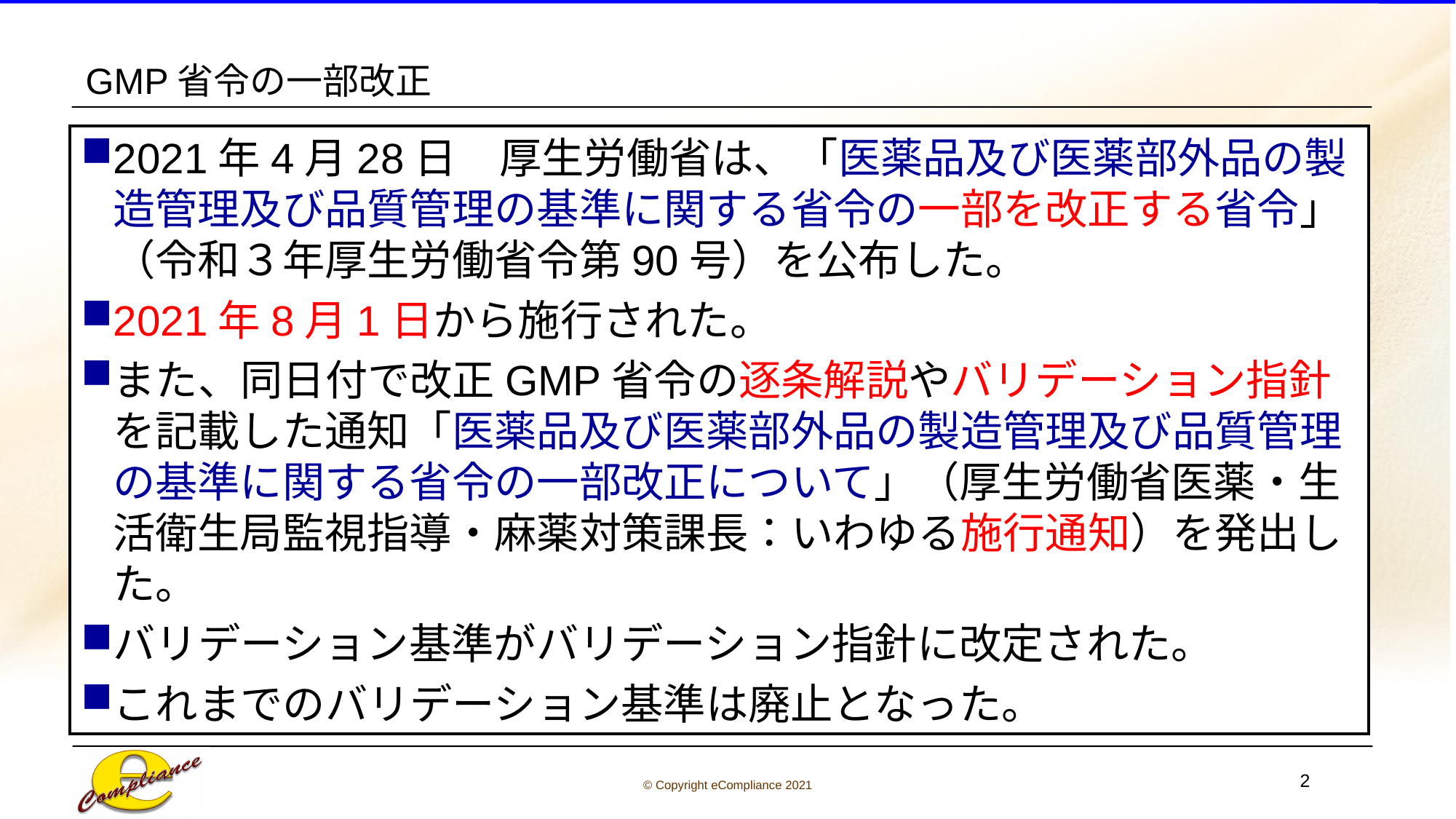

# GMP省令の一部改正
2021年4月28日　厚生労働省は、「医薬品及び医薬部外品の製造管理及び品質管理の基準に関する省令の一部を改正する省令」（令和３年厚生労働省令第90号）を公布した。
2021年8月1日から施行された。
また、同日付で改正GMP省令の逐条解説やバリデーション指針を記載した通知「医薬品及び医薬部外品の製造管理及び品質管理の基準に関する省令の一部改正について」（厚生労働省医薬・生活衛生局監視指導・麻薬対策課長：いわゆる施行通知）を発出した。
バリデーション基準がバリデーション指針に改定された。
これまでのバリデーション基準は廃止となった。